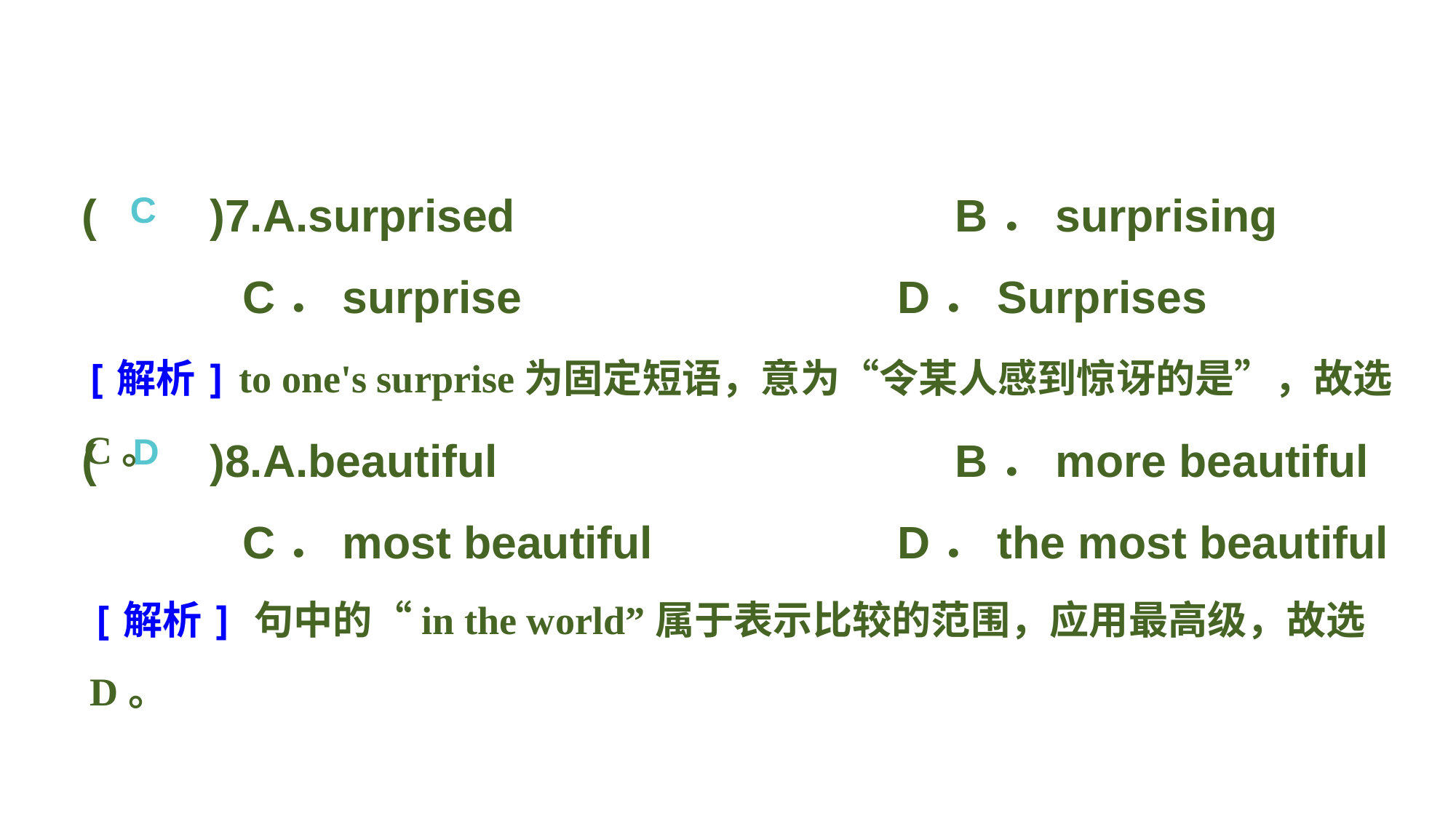

(　　)7.A.surprised  				B．surprising
C．surprise  				D．Surprises

(　　)8.A.beautiful  				B．more beautiful
C．most beautiful  			D．the most beautiful
C
[解析] to one's surprise为固定短语，意为“令某人感到惊讶的是”，故选C。
D
[解析] 句中的“in the world”属于表示比较的范围，应用最高级，故选D。